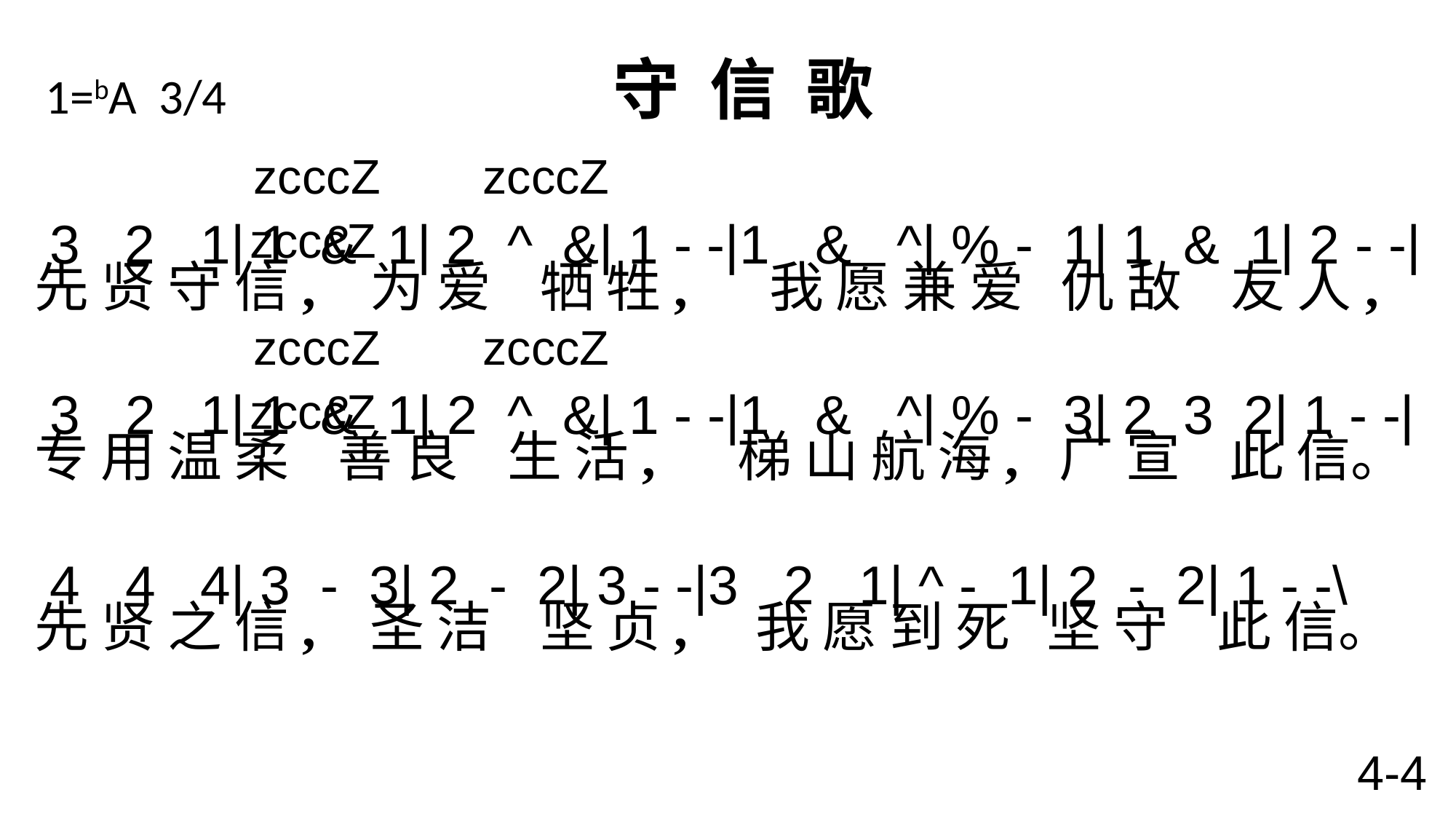

# 1=bA  3/4                                  守  信  歌
 zcccZ        zcccZ                                                                       zcccZ

 3   2   1| 1  &  1| 2  ^  &| 1 - -|1   &   ^| % -  1| 1  &  1| 2 - -|
先 贤 守 信,   为 爱    牺 牲,     我 愿 兼 爱   仇 敌    友 人,
 3   2   1| 1  &  1| 2  ^  &| 1 - -|1   &   ^| % -  3| 2  3  2| 1 - -|
专 用 温 柔    善 良    生 活,     梯 山 航 海,  广 宣    此 信。
 4   4   4| 3  -  3| 2  -  2| 3 - -|3   2   1| ^ -  1| 2  -  2| 1 - -\
先 贤 之 信,   圣 洁    坚 贞,    我 愿 到 死   坚 守    此 信。
 zcccZ        zcccZ                                                                       zcccZ

4-4